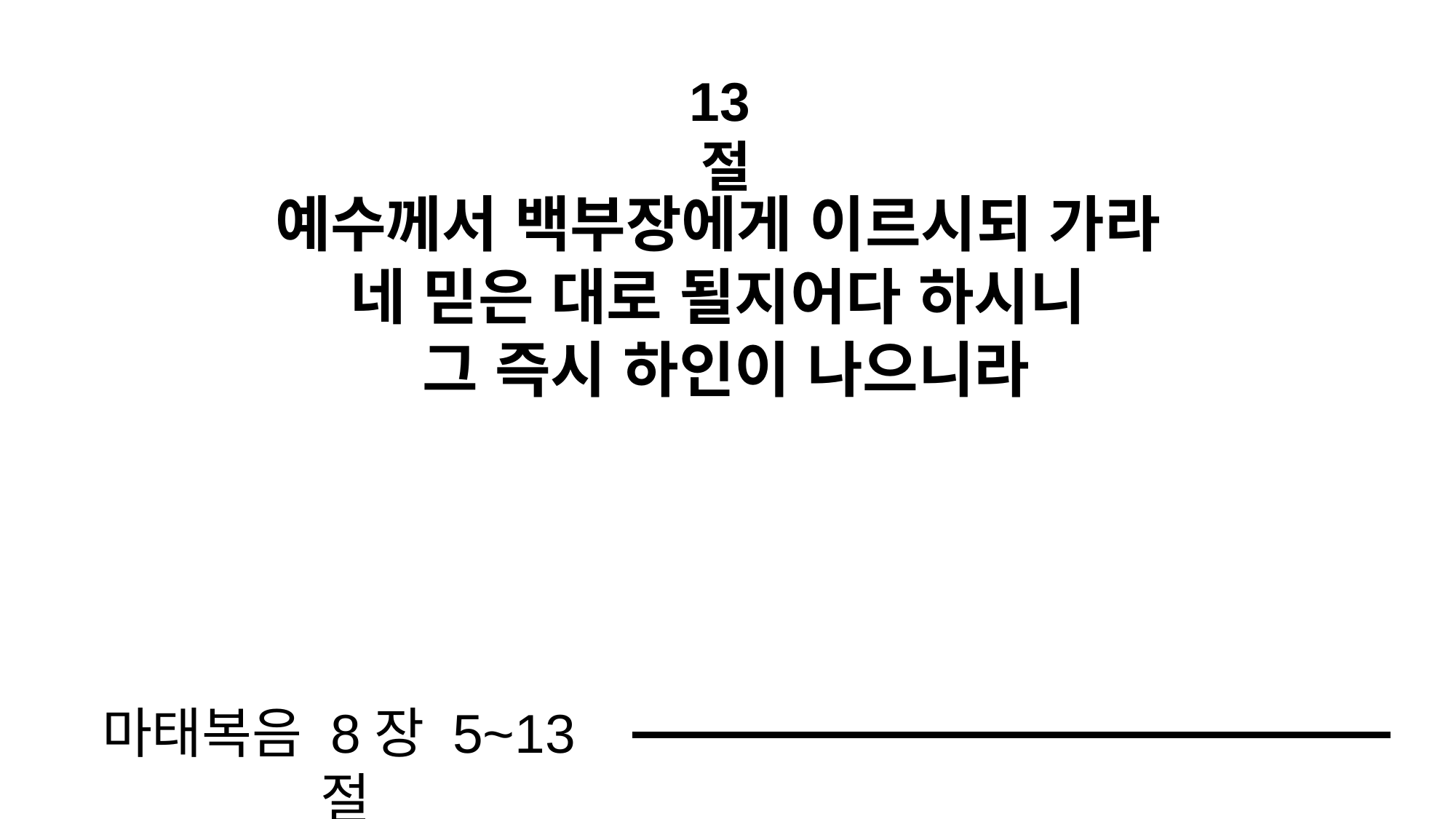

13절
예수께서 백부장에게 이르시되 가라
네 믿은 대로 될지어다 하시니
그 즉시 하인이 나으니라
마태복음 8장 5~13절